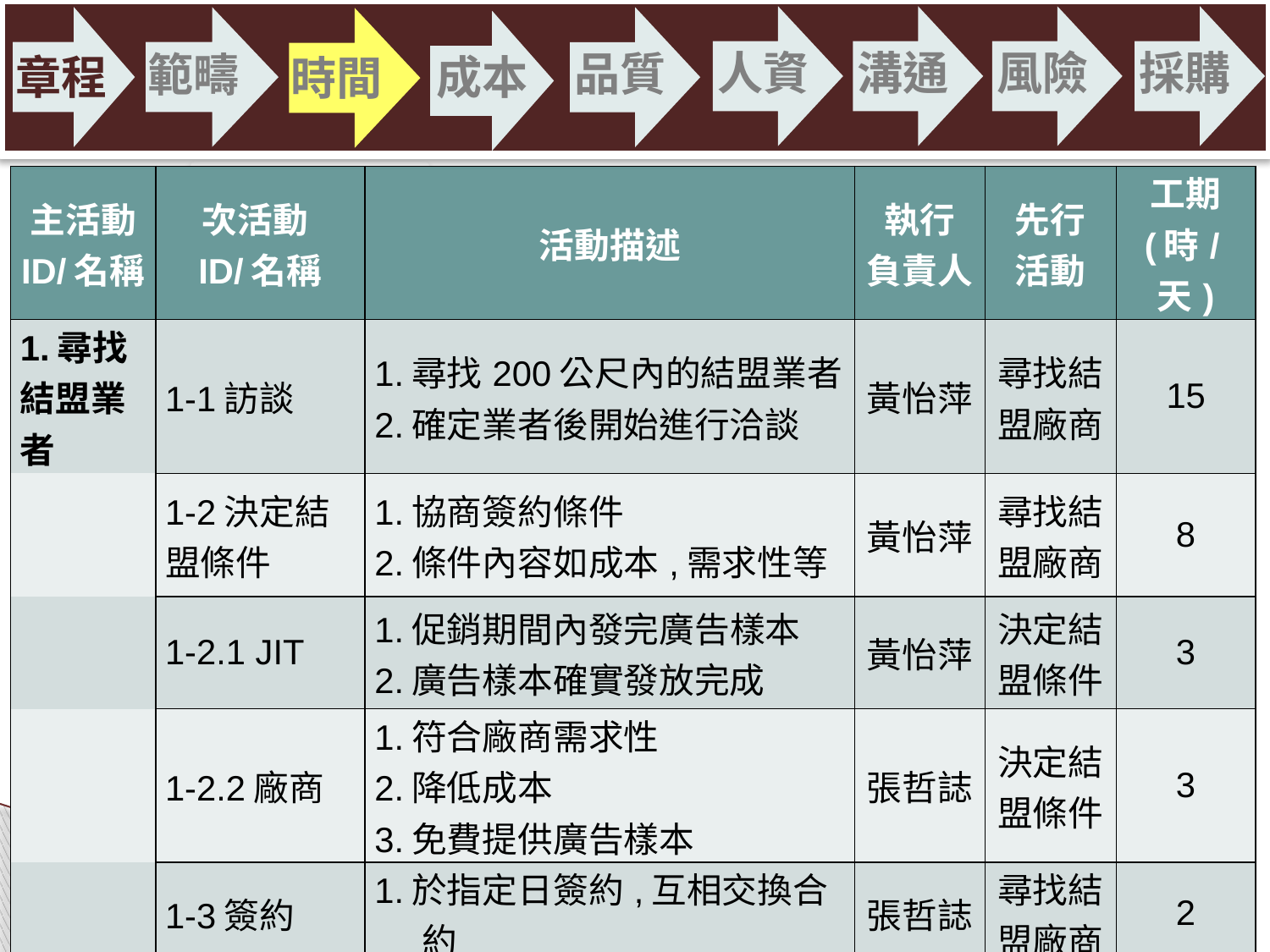

人資
溝通
風險
採購
品質
範疇
成本
章程
時間
| 主活動 ID/名稱 | 次活動ID/名稱 | 活動描述 | 執行 負責人 | 先行 活動 | 工期 (時/天) |
| --- | --- | --- | --- | --- | --- |
| 1.尋找 結盟業者 | 1-1訪談 | 1.尋找200公尺內的結盟業者 2.確定業者後開始進行洽談 | 黃怡萍 | 尋找結盟廠商 | 15 |
|  | 1-2決定結盟條件 | 1.協商簽約條件 2.條件內容如成本,需求性等 | 黃怡萍 | 尋找結盟廠商 | 8 |
|  | 1-2.1 JIT | 1.促銷期間內發完廣告樣本 2.廣告樣本確實發放完成 | 黃怡萍 | 決定結盟條件 | 3 |
|  | 1-2.2廠商 | 1.符合廠商需求性 2.降低成本 3.免費提供廣告樣本 | 張哲誌 | 決定結盟條件 | 3 |
|  | 1-3簽約 | 1.於指定日簽約,互相交換合約 | 張哲誌 | 尋找結盟廠商 | 2 |
活動清單
專案管理
2015/09/29
8